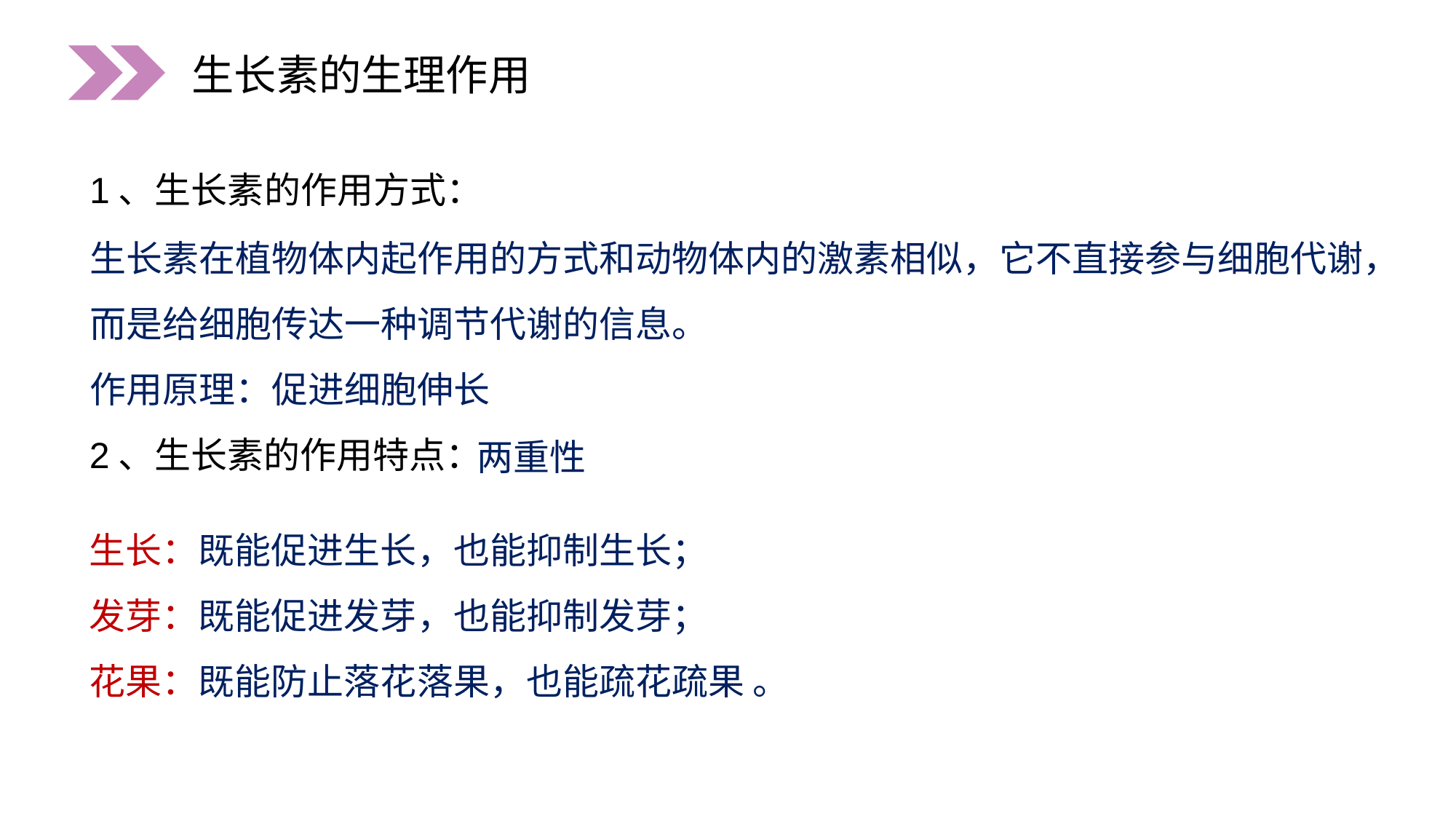

生长素的生理作用
1、生长素的作用方式：
生长素在植物体内起作用的方式和动物体内的激素相似，它不直接参与细胞代谢，而是给细胞传达一种调节代谢的信息。
作用原理：促进细胞伸长

2、生长素的作用特点：
两重性
生长：既能促进生长，也能抑制生长；
发芽：既能促进发芽，也能抑制发芽；
花果：既能防止落花落果，也能疏花疏果 。